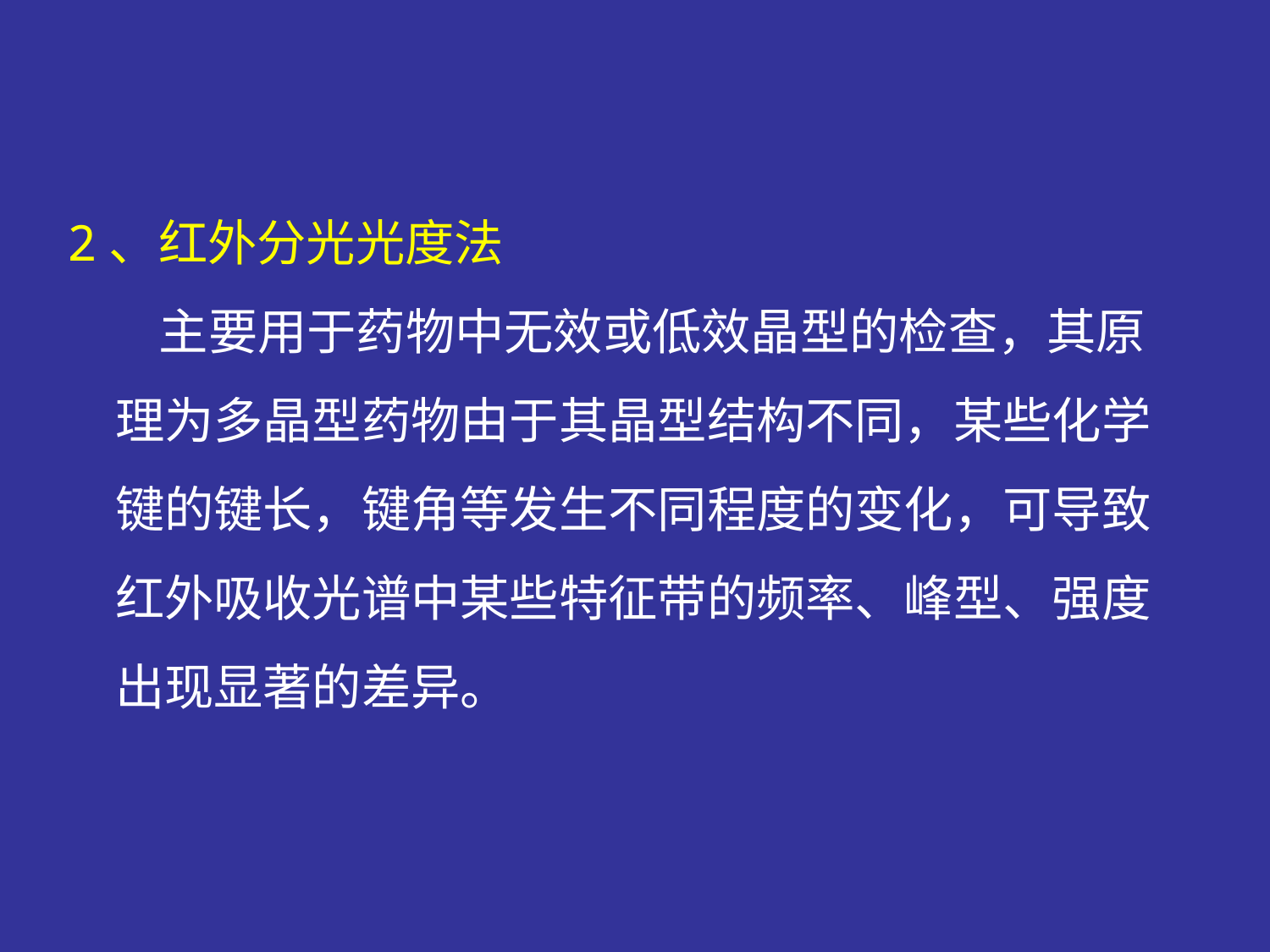

2、红外分光光度法
    主要用于药物中无效或低效晶型的检查，其原理为多晶型药物由于其晶型结构不同，某些化学键的键长，键角等发生不同程度的变化，可导致红外吸收光谱中某些特征带的频率、峰型、强度出现显著的差异。